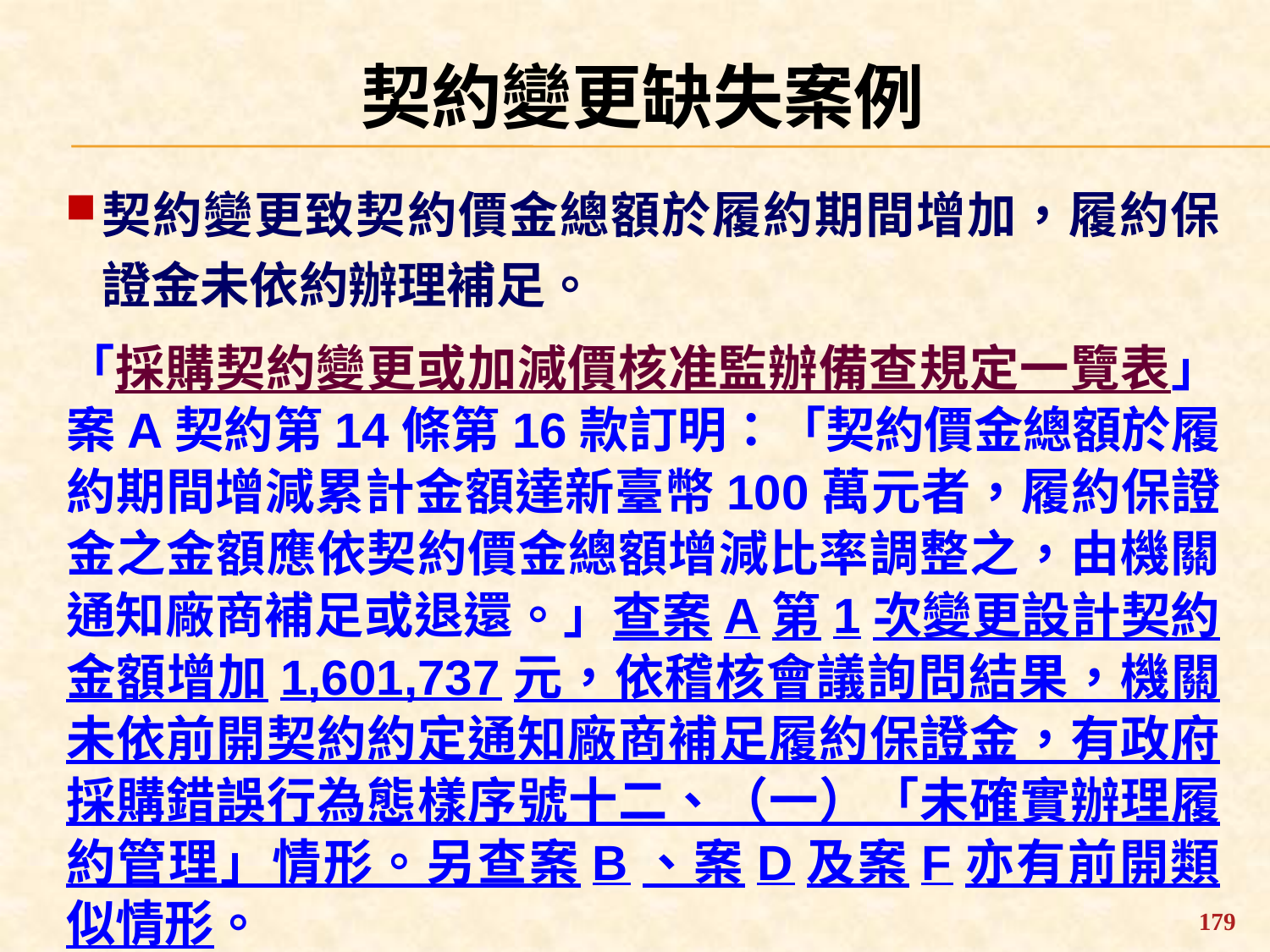

契約變更缺失案例
契約變更致契約價金總額於履約期間增加，履約保證金未依約辦理補足。
「採購契約變更或加減價核准監辦備查規定一覽表」案A契約第14條第16款訂明：「契約價金總額於履約期間增減累計金額達新臺幣100萬元者，履約保證金之金額應依契約價金總額增減比率調整之，由機關通知廠商補足或退還。」查案A第1次變更設計契約金額增加1,601,737元，依稽核會議詢問結果，機關未依前開契約約定通知廠商補足履約保證金，有政府採購錯誤行為態樣序號十二、（一）「未確實辦理履約管理」情形。另查案B、案D及案F亦有前開類似情形。
179